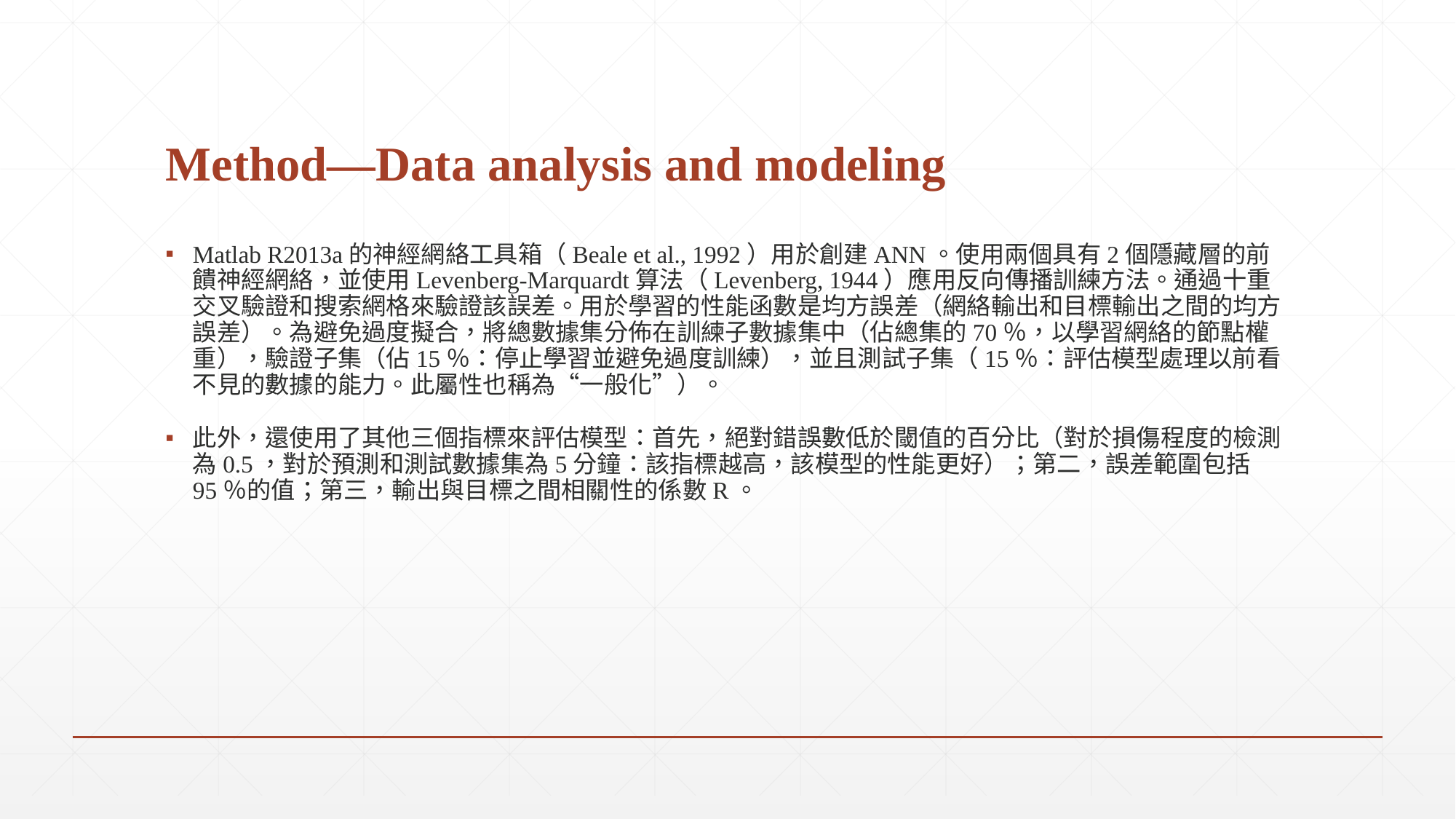

# Method—Data analysis and modeling
Matlab R2013a的神經網絡工具箱（Beale et al., 1992）用於創建ANN。使用兩個具有2個隱藏層的前饋神經網絡，並使用Levenberg-Marquardt算法（Levenberg, 1944）應用反向傳播訓練方法。通過十重交叉驗證和搜索網格來驗證該誤差。用於學習的性能函數是均方誤差（網絡輸出和目標輸出之間的均方誤差）。為避免過度擬合，將總數據集分佈在訓練子數據集中（佔總集的70％，以學習網絡的節點權重），驗證子集（佔15％：停止學習並避免過度訓練），並且測試子集（15％：評估模型處理以前看不見的數據的能力。此屬性也稱為“一般化”）。
此外，還使用了其他三個指標來評估模型：首先，絕對錯誤數低於閾值的百分比（對於損傷程度的檢測為0.5，對於預測和測試數據集為5分鐘：該指標越高，該模型的性能更好）；第二，誤差範圍包括95％的值；第三，輸出與目標之間相關性的係數R。